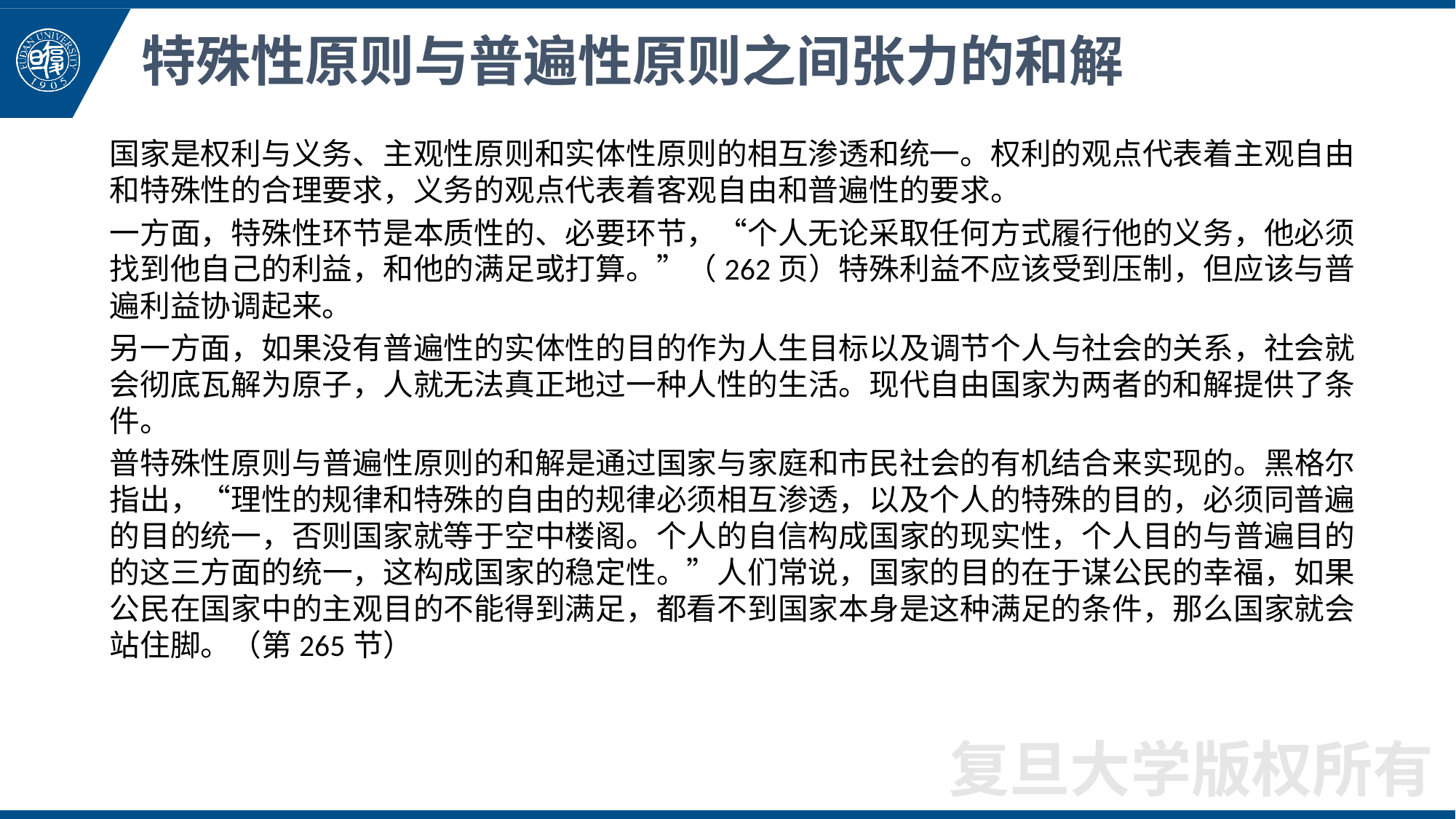

# 特殊性原则与普遍性原则之间张力的和解
国家是权利与义务、主观性原则和实体性原则的相互渗透和统一。权利的观点代表着主观自由和特殊性的合理要求，义务的观点代表着客观自由和普遍性的要求。
一方面，特殊性环节是本质性的、必要环节，“个人无论采取任何方式履行他的义务，他必须找到他自己的利益，和他的满足或打算。”（262页）特殊利益不应该受到压制，但应该与普遍利益协调起来。
另一方面，如果没有普遍性的实体性的目的作为人生目标以及调节个人与社会的关系，社会就会彻底瓦解为原子，人就无法真正地过一种人性的生活。现代自由国家为两者的和解提供了条件。
普特殊性原则与普遍性原则的和解是通过国家与家庭和市民社会的有机结合来实现的。黑格尔指出，“理性的规律和特殊的自由的规律必须相互渗透，以及个人的特殊的目的，必须同普遍的目的统一，否则国家就等于空中楼阁。个人的自信构成国家的现实性，个人目的与普遍目的的这三方面的统一，这构成国家的稳定性。”人们常说，国家的目的在于谋公民的幸福，如果公民在国家中的主观目的不能得到满足，都看不到国家本身是这种满足的条件，那么国家就会站住脚。（第265节）